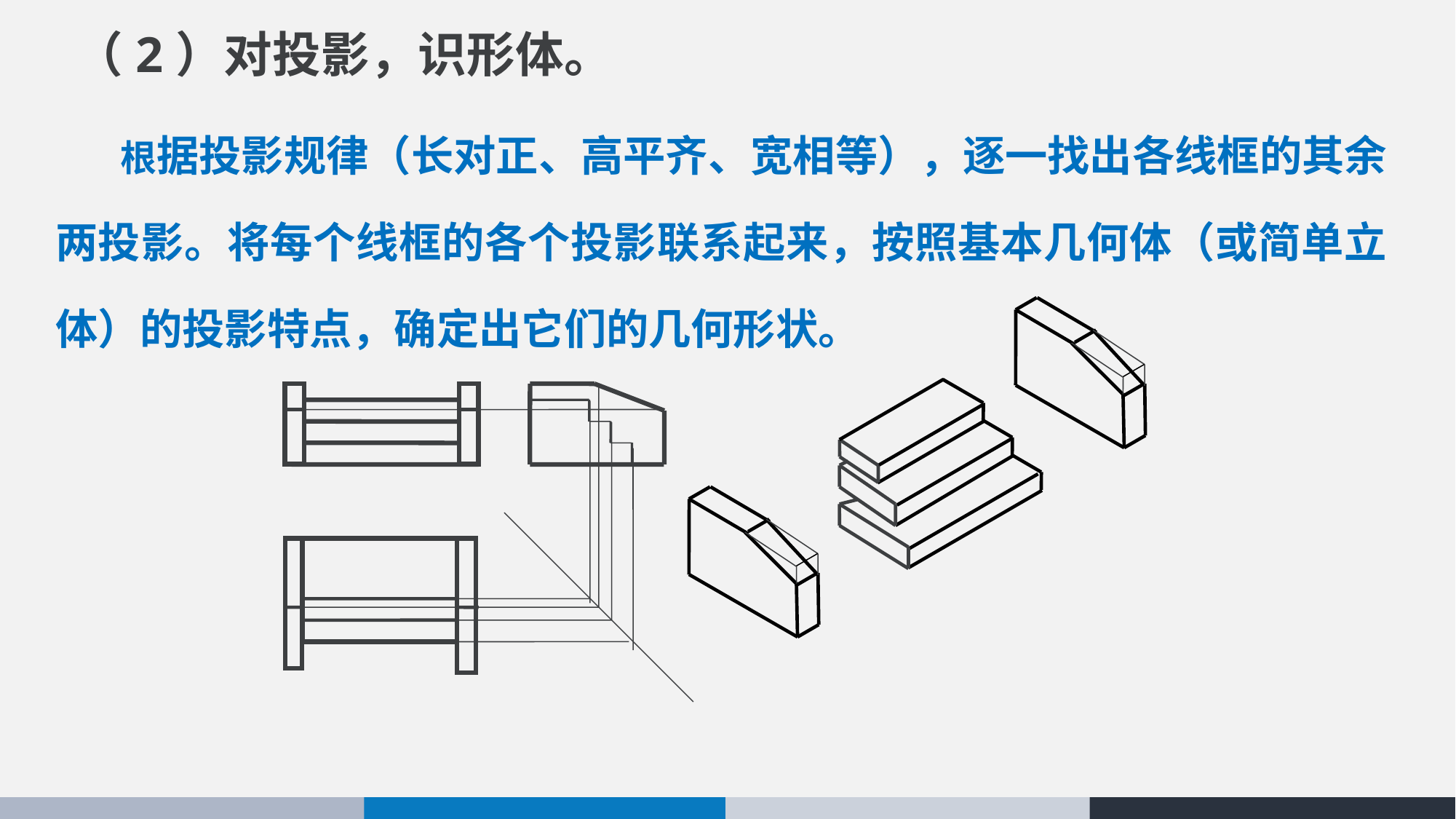

（2）对投影，识形体。
            根据投影规律（长对正、高平齐、宽相等），逐一找出各线框的其余两投影。将每个线框的各个投影联系起来，按照基本几何体（或简单立体）的投影特点，确定出它们的几何形状。